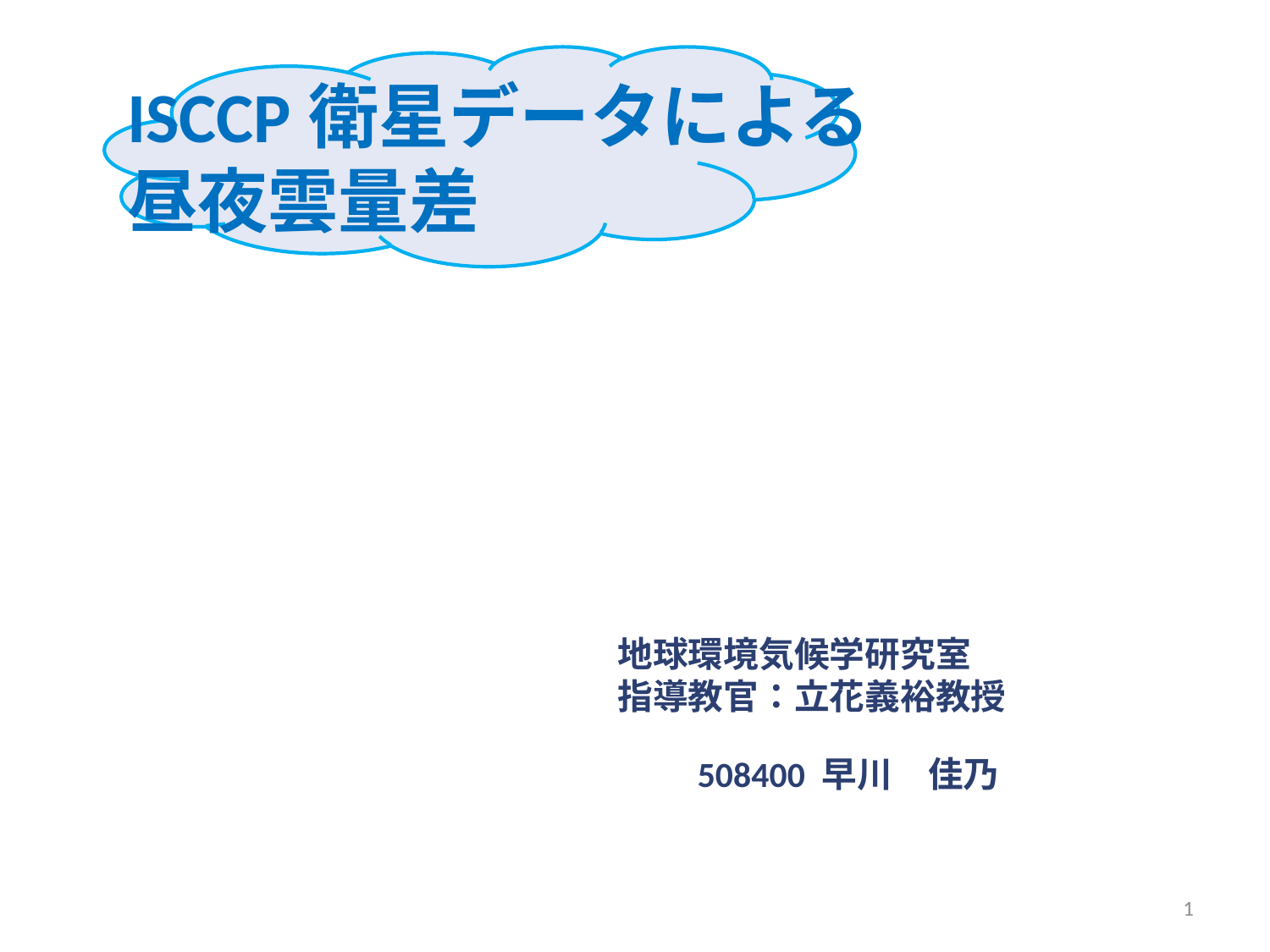

ISCCP衛星データによる
昼夜雲量差
地球環境気候学研究室
指導教官：立花義裕教授
508400 早川　佳乃
1